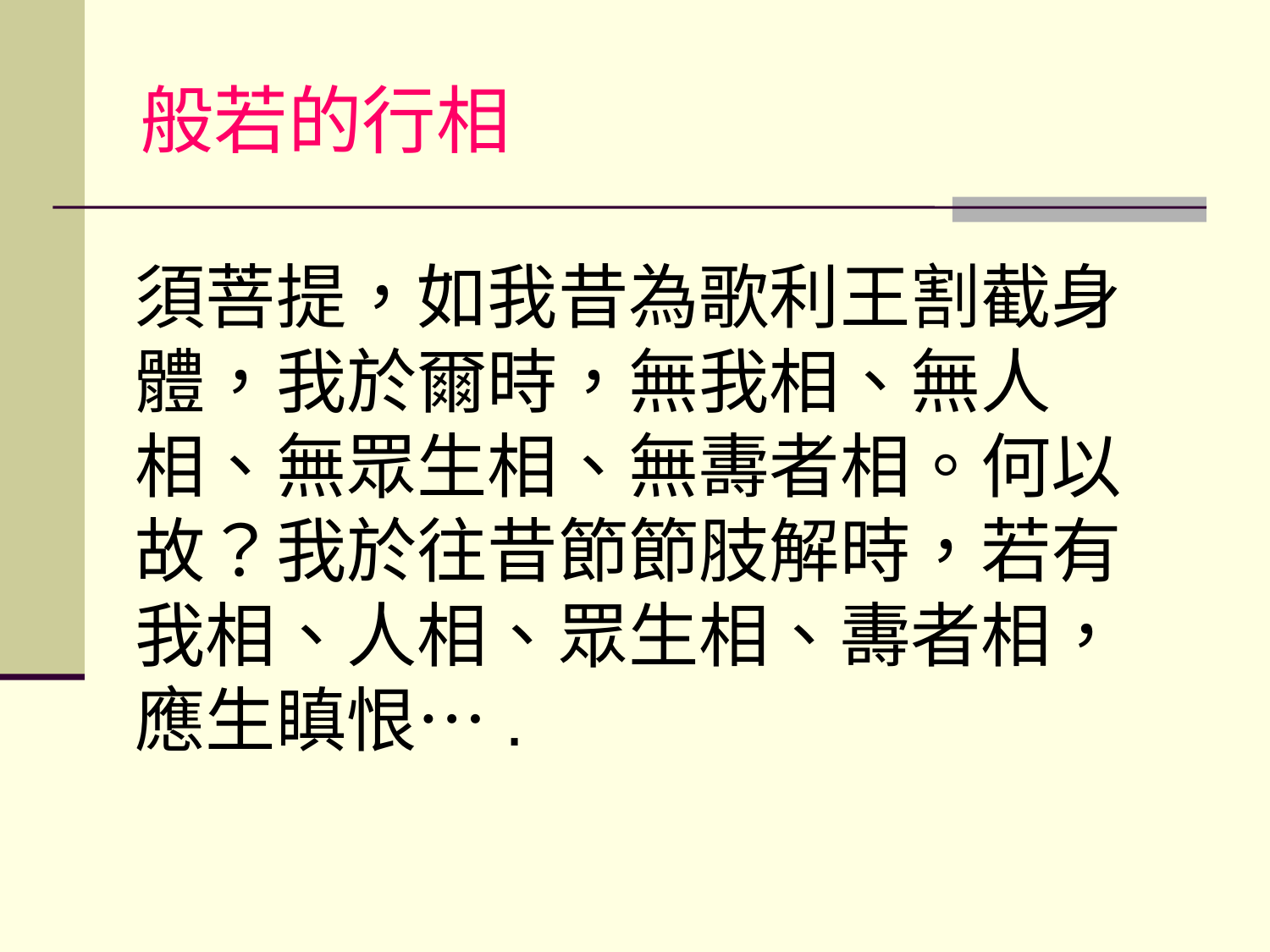

# 般若的行相
	須菩提，如我昔為歌利王割截身體，我於爾時，無我相、無人相、無眾生相、無夀者相。何以故？我於往昔節節肢解時，若有我相、人相、眾生相、夀者相，應生瞋恨….